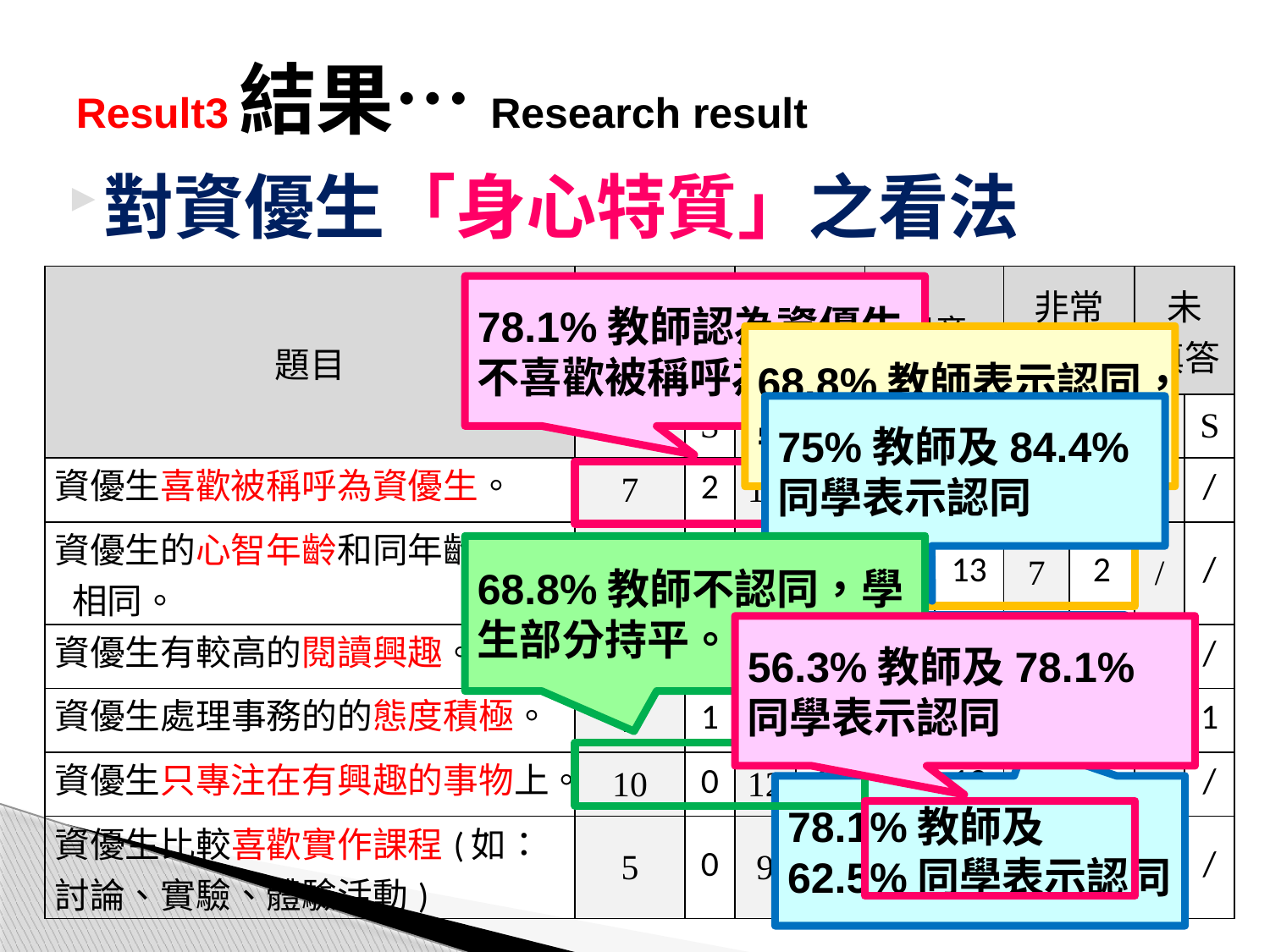

# Result3結果…Research result
對資優生「身心特質」之看法
| 題目 | 非常 不同意 |  | 不 同意 |  | 同意 |  | 非常 同意 |  | 未 填答 |  |
| --- | --- | --- | --- | --- | --- | --- | --- | --- | --- | --- |
|  | T | S | T | S | T | S | T | S | T | S |
| 資優生喜歡被稱呼為資優生。 | 7 | 2 | 18 | 14 | 5 | 16 | 2 | 0 | / | / |
| 資優生的心智年齡和同年齡同學相同。 | 4 | 3 | 6 | 14 | 15 | 13 | 7 | 2 | / | / |
| 資優生有較高的閱讀興趣。 | 1 | 1 | 7 | 3 | 18 | 19 | 6 | 8 | / | / |
| 資優生處理事務的的態度積極。 | 1 | 1 | 6 | 10 | 14 | 17 | 11 | 3 | / | 1 |
| 資優生只專注在有興趣的事物上。 | 10 | 0 | 12 | 16 | 7 | 12 | 3 | 5 | / | / |
| 資優生比較喜歡實作課程(如：討論、實驗、體驗活動) | 5 | 0 | 9 | 7 | 12 | 18 | 6 | 7 | / | / |
78.1%教師認為資優生不喜歡被稱呼為資優生

68.8%教師表示認同，學生部分則持平。

75%教師及84.4%同學表示認同

68.8%教師不認同，學生部分持平。

56.3%教師及78.1%同學表示認同

78.1%教師及62.5%同學表示認同